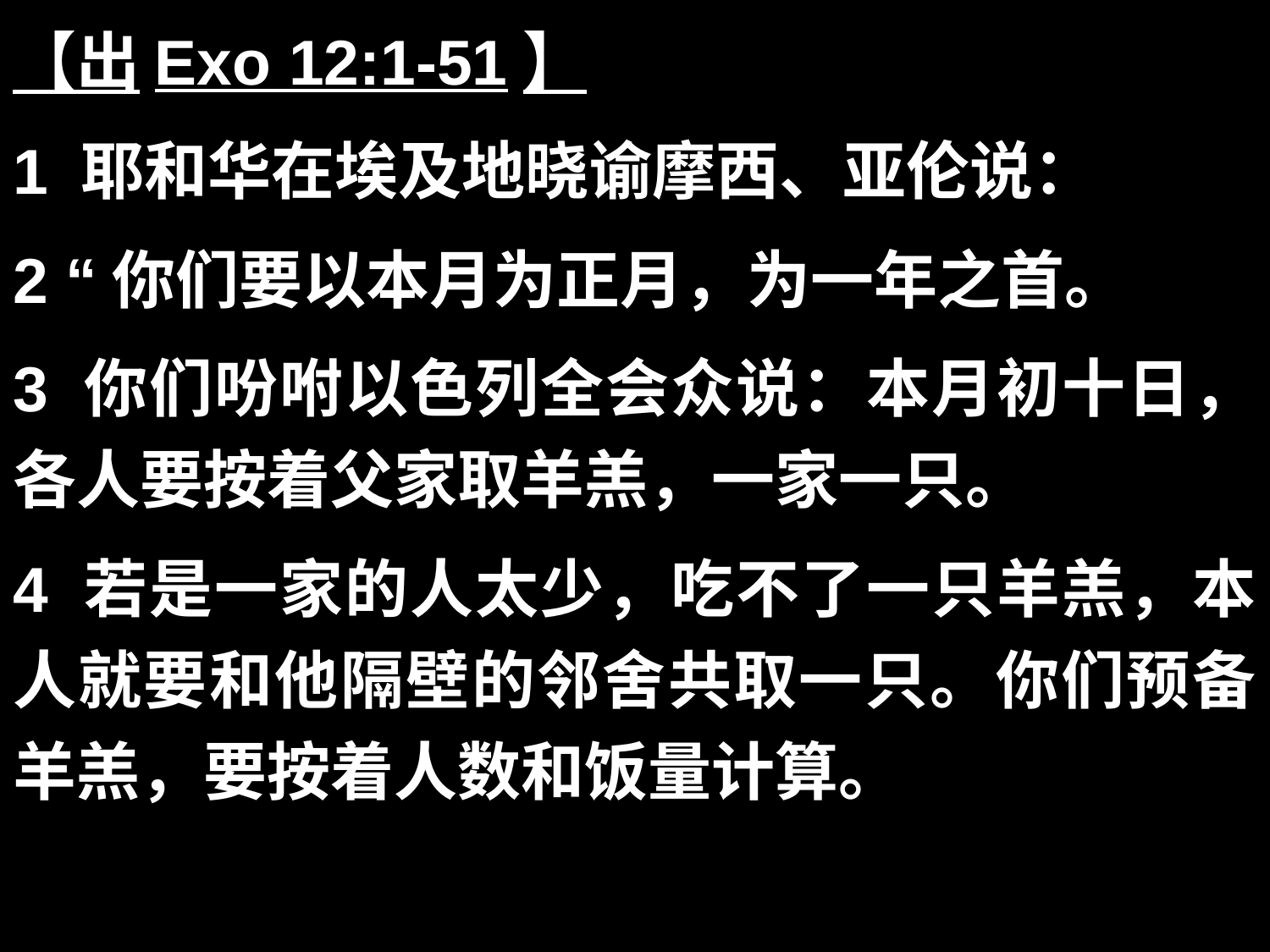

【出Exo 12:1-51】
1 耶和华在埃及地晓谕摩西、亚伦说：
2 “你们要以本月为正月，为一年之首。
3 你们吩咐以色列全会众说：本月初十日，各人要按着父家取羊羔，一家一只。
4 若是一家的人太少，吃不了一只羊羔，本人就要和他隔壁的邻舍共取一只。你们预备羊羔，要按着人数和饭量计算。